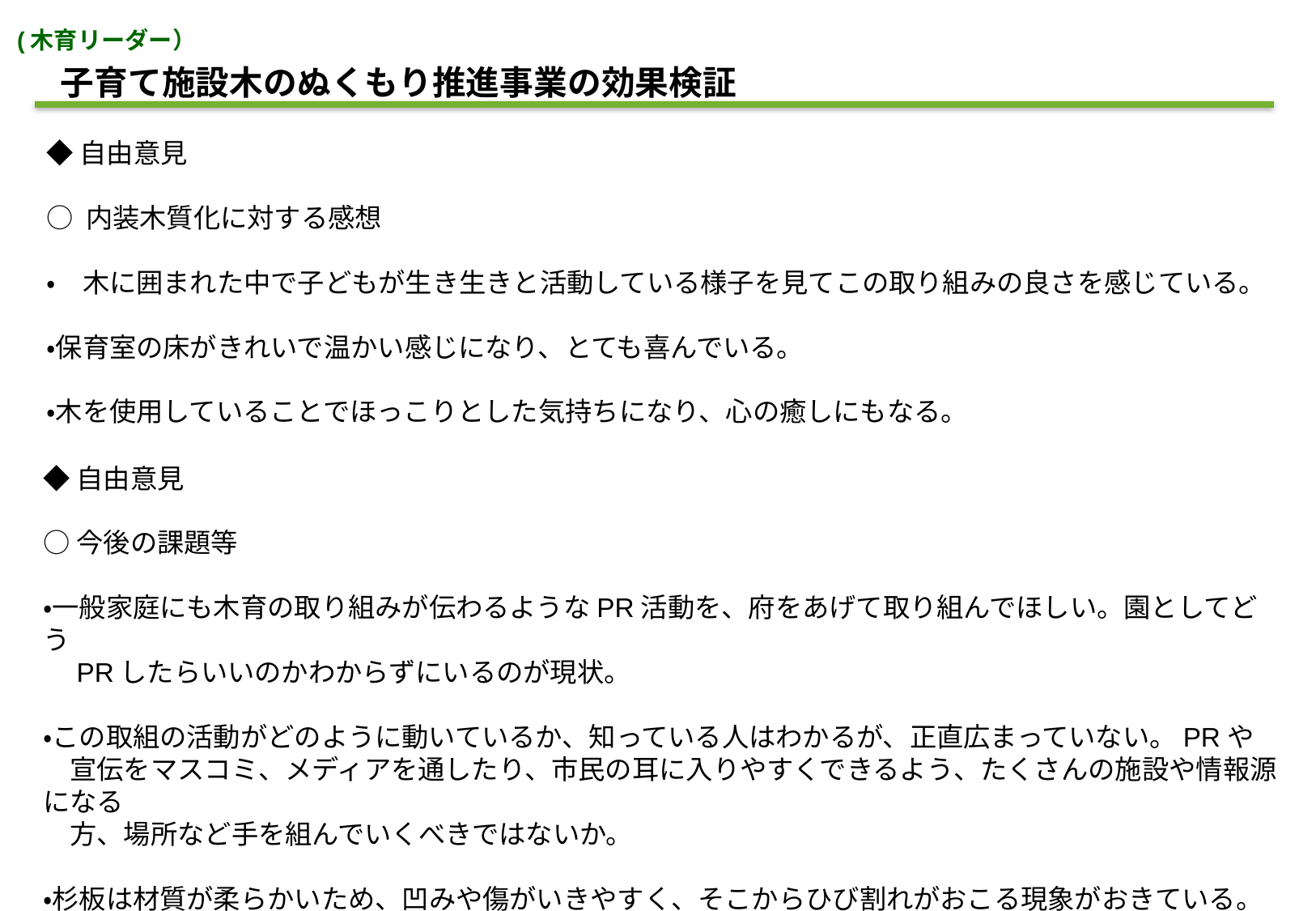

(木育リーダー）
　子育て施設木のぬくもり推進事業の効果検証
◆自由意見

○ 内装木質化に対する感想

・　木に囲まれた中で子どもが生き生きと活動している様子を見てこの取り組みの良さを感じている。

・保育室の床がきれいで温かい感じになり、とても喜んでいる。

・木を使用していることでほっこりとした気持ちになり、心の癒しにもなる。
◆自由意見

○今後の課題等

・一般家庭にも木育の取り組みが伝わるようなPR活動を、府をあげて取り組んでほしい。園としてどう
　PRしたらいいのかわからずにいるのが現状。

・この取組の活動がどのように動いているか、知っている人はわかるが、正直広まっていない。PRや
　宣伝をマスコミ、メディアを通したり、市民の耳に入りやすくできるよう、たくさんの施設や情報源になる
　方、場所など手を組んでいくべきではないか。

・杉板は材質が柔らかいため、凹みや傷がいきやすく、そこからひび割れがおこる現象がおきている。そ
　れによりメンテナンス費がかさむことがある。長く使い続けれるようにして欲しい。